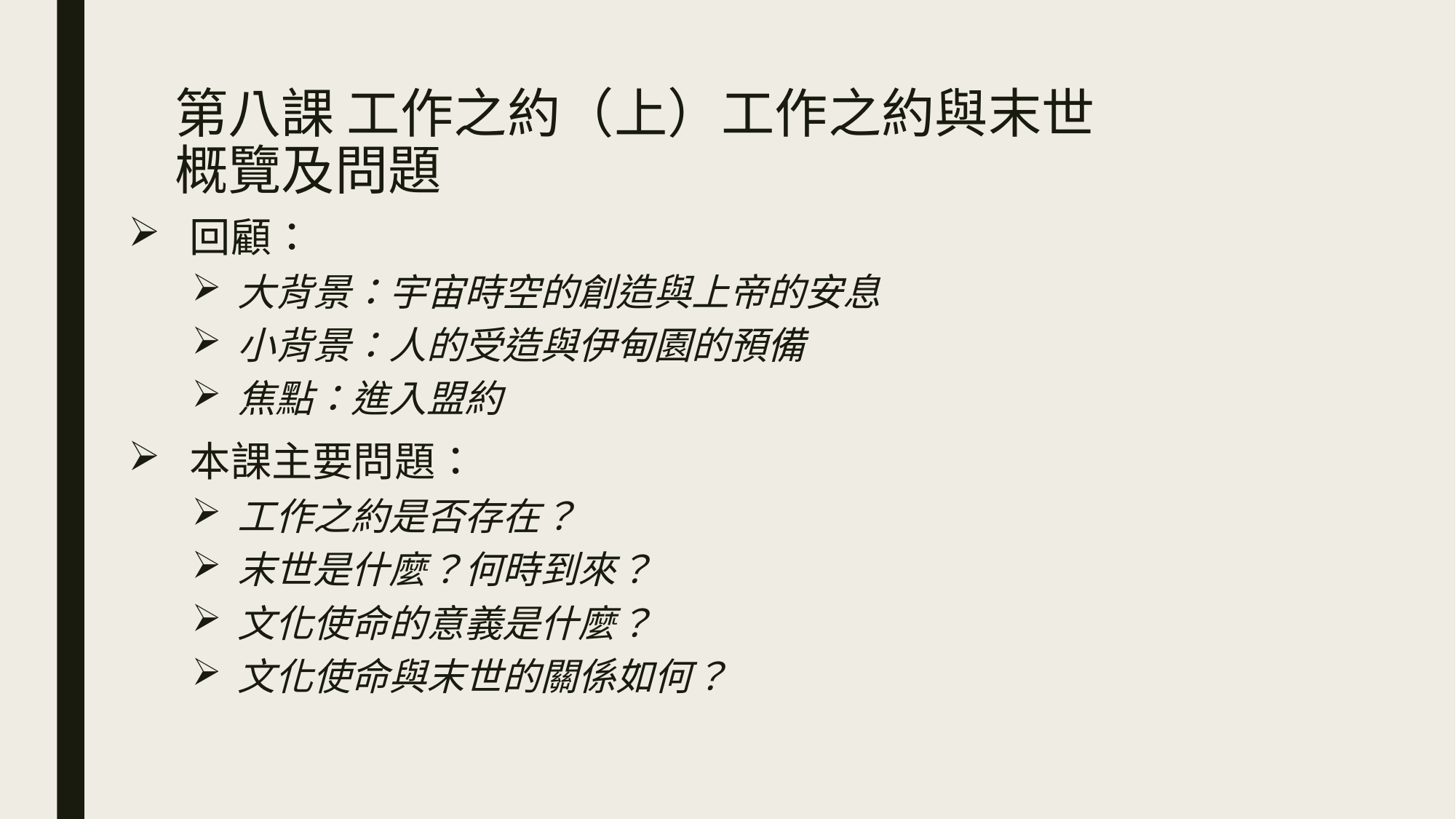

# 第八課 工作之約（上）工作之約與末世 概覽及問題
回顧：
大背景：宇宙時空的創造與上帝的安息
小背景：人的受造與伊甸園的預備
焦點：進入盟約
本課主要問題：
工作之約是否存在？
末世是什麼？何時到來？
文化使命的意義是什麼？
文化使命與末世的關係如何？